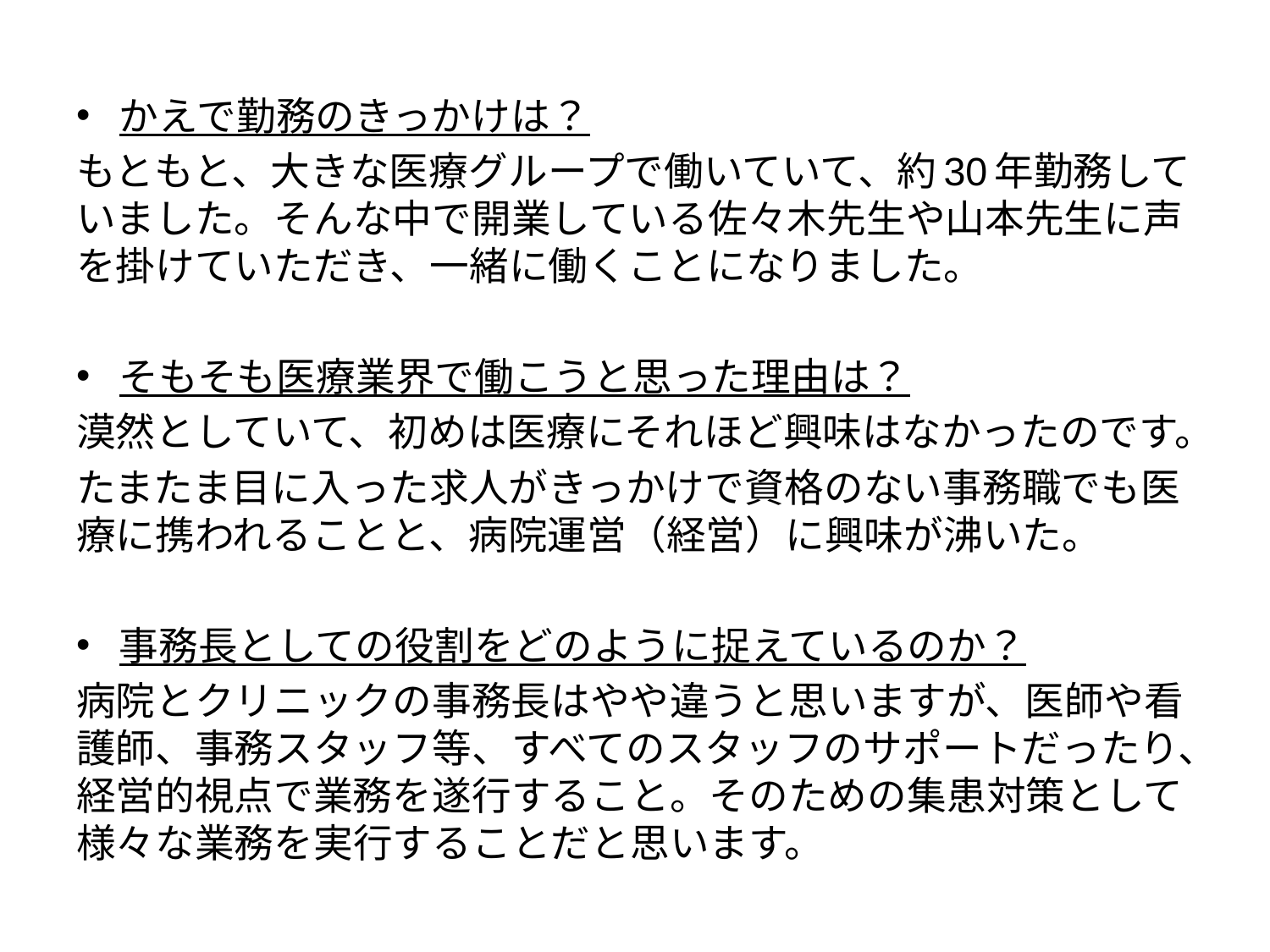

かえで勤務のきっかけは？
もともと、大きな医療グループで働いていて、約30年勤務していました。そんな中で開業している佐々木先生や山本先生に声を掛けていただき、一緒に働くことになりました。

そもそも医療業界で働こうと思った理由は？
漠然としていて、初めは医療にそれほど興味はなかったのです。
たまたま目に入った求人がきっかけで資格のない事務職でも医療に携われることと、病院運営（経営）に興味が沸いた。

事務長としての役割をどのように捉えているのか？
病院とクリニックの事務長はやや違うと思いますが、医師や看護師、事務スタッフ等、すべてのスタッフのサポートだったり、経営的視点で業務を遂行すること。そのための集患対策として様々な業務を実行することだと思います。